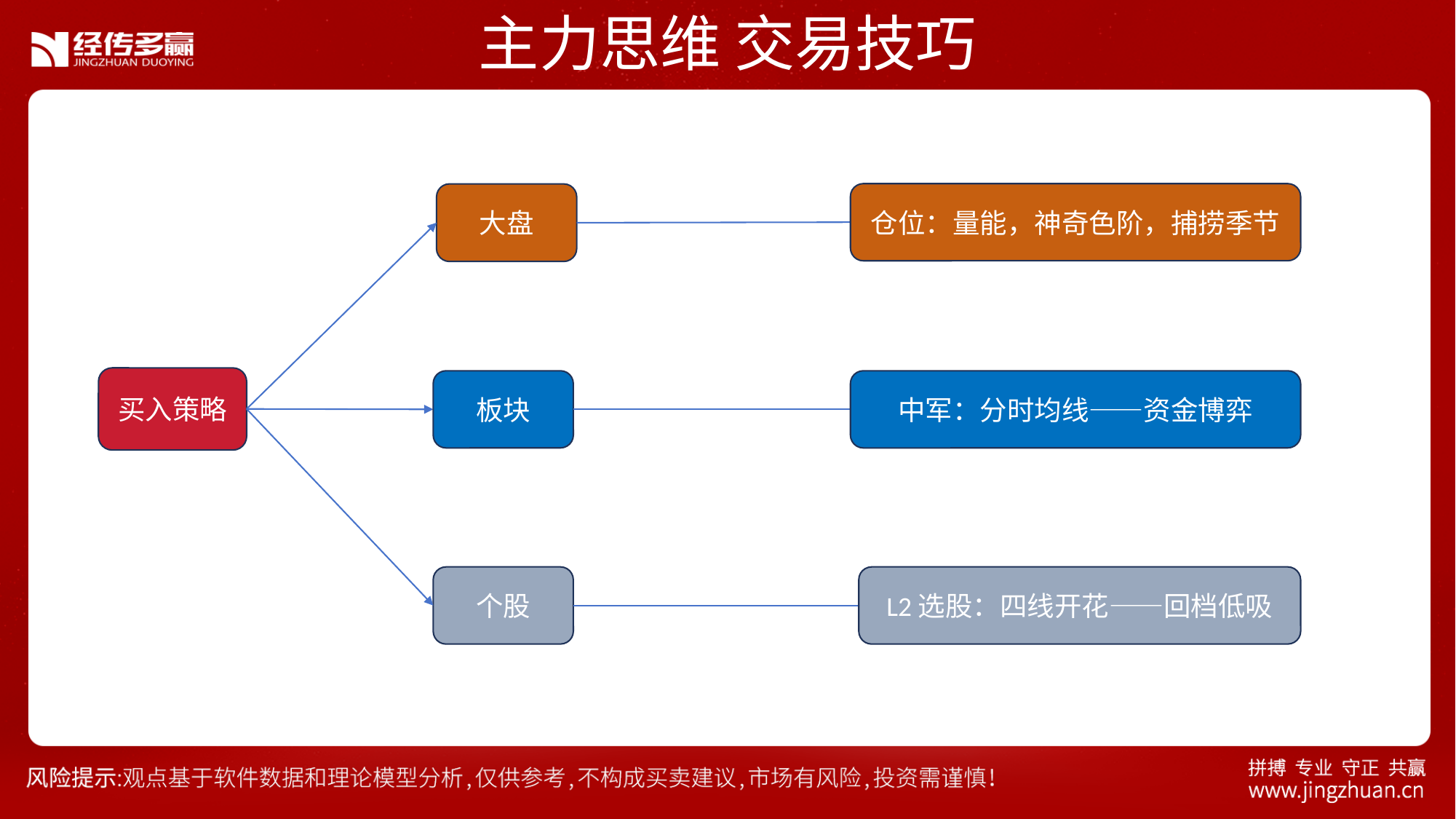

主力思维 交易技巧
仓位：量能，神奇色阶，捕捞季节
大盘
买入策略
板块
中军：分时均线——资金博弈
个股
L2选股：四线开花——回档低吸